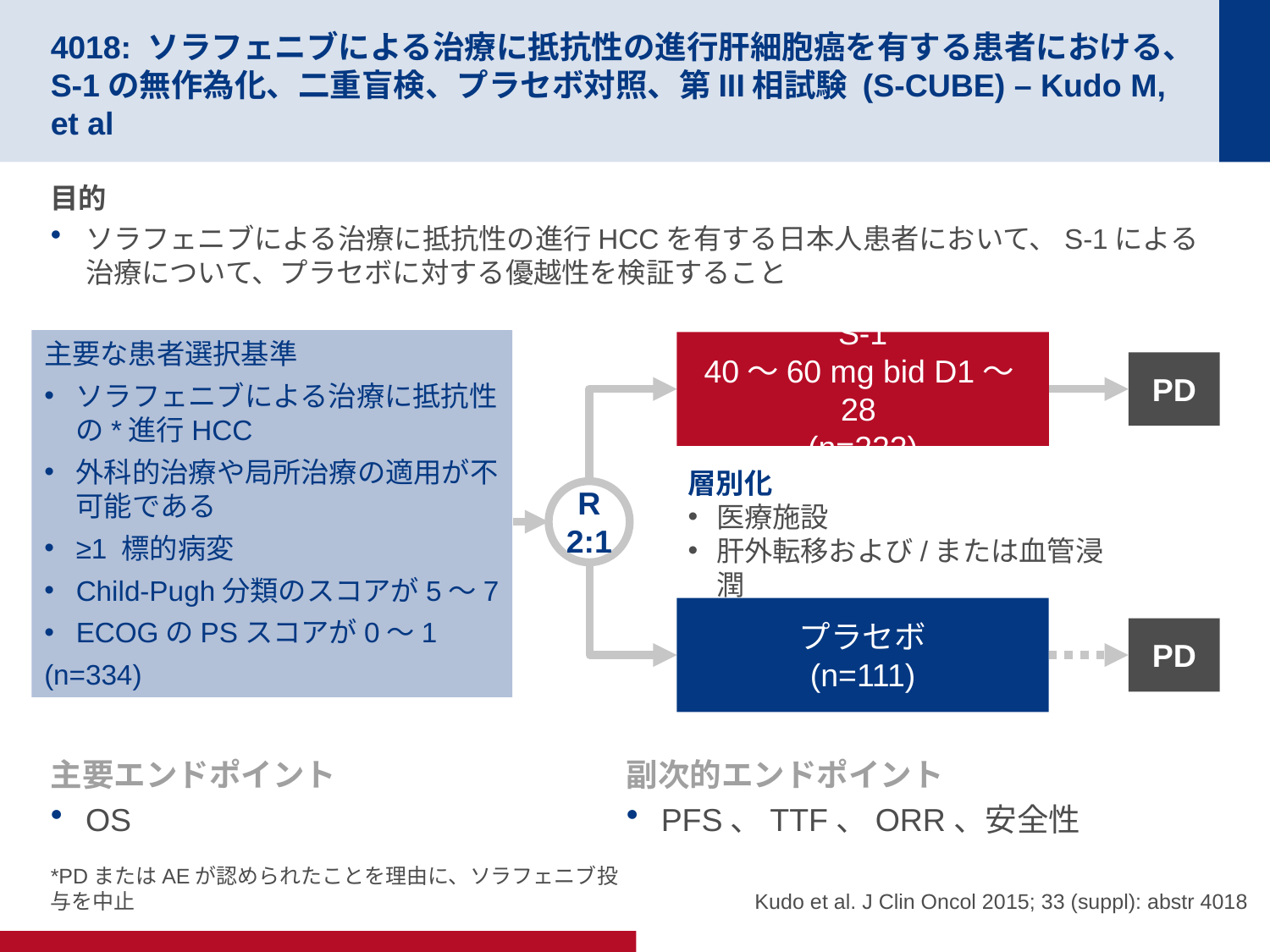

# 4018: ソラフェニブによる治療に抵抗性の進行肝細胞癌を有する患者における、S-1の無作為化、二重盲検、プラセボ対照、第III相試験 (S-CUBE) – Kudo M, et al
目的
ソラフェニブによる治療に抵抗性の進行HCCを有する日本人患者において、S-1による治療について、プラセボに対する優越性を検証すること
主要な患者選択基準
ソラフェニブによる治療に抵抗性の*進行HCC
外科的治療や局所治療の適用が不可能である
≥1 標的病変
Child-Pugh分類のスコアが5～7
ECOGのPSスコアが0～1
(n=334)
S-1
40～60 mg bid D1～28
(n=222)
PD
層別化
医療施設
肝外転移および/または血管浸潤
R
2:1
プラセボ
(n=111)
PD
主要エンドポイント
OS
副次的エンドポイント
PFS、TTF、ORR、安全性
*PDまたはAEが認められたことを理由に、ソラフェニブ投与を中止
Kudo et al. J Clin Oncol 2015; 33 (suppl): abstr 4018